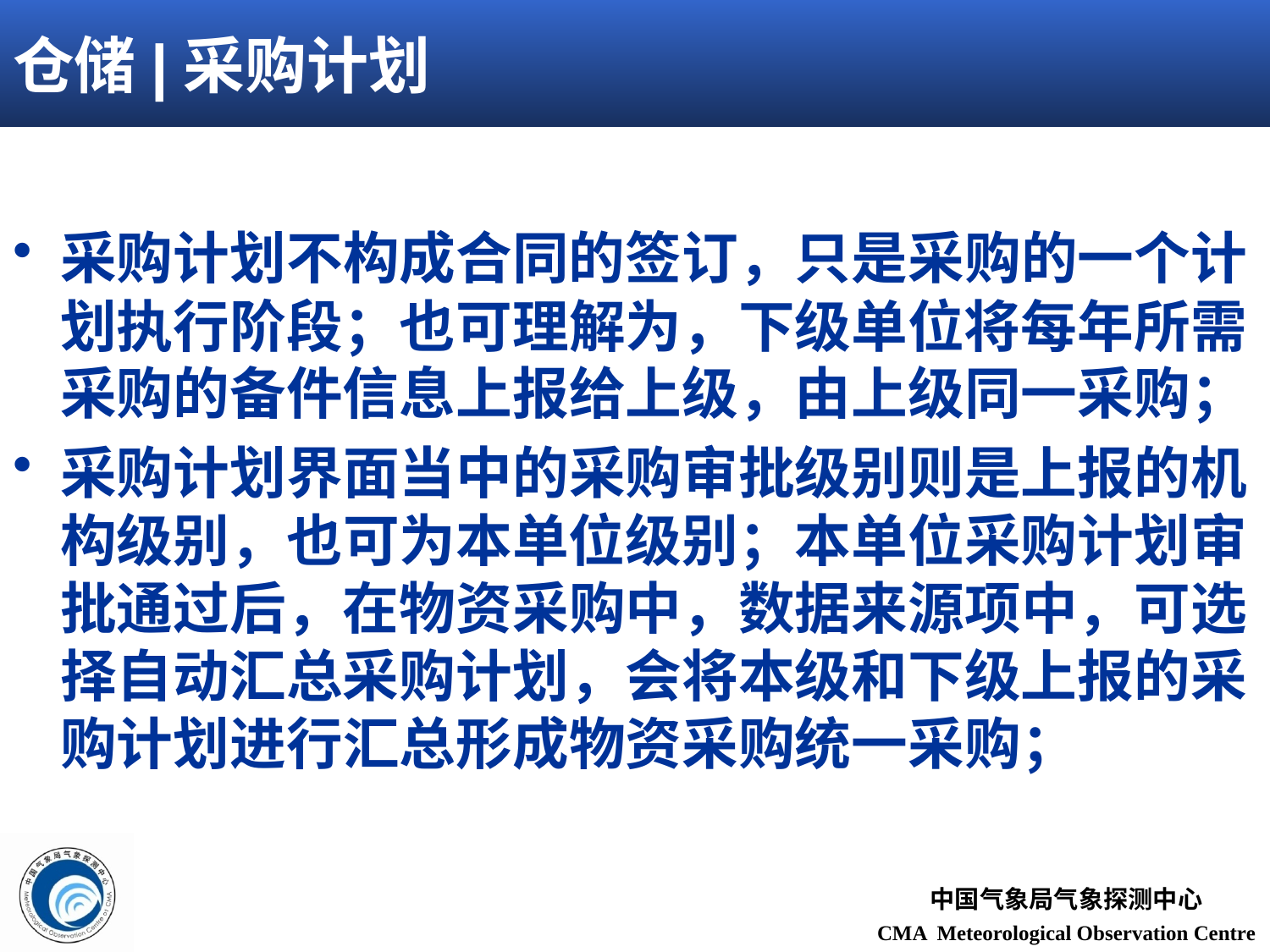

# 仓储|采购计划

采购计划不构成合同的签订，只是采购的一个计划执行阶段；也可理解为，下级单位将每年所需采购的备件信息上报给上级，由上级同一采购；
采购计划界面当中的采购审批级别则是上报的机构级别，也可为本单位级别；本单位采购计划审批通过后，在物资采购中，数据来源项中，可选择自动汇总采购计划，会将本级和下级上报的采购计划进行汇总形成物资采购统一采购；